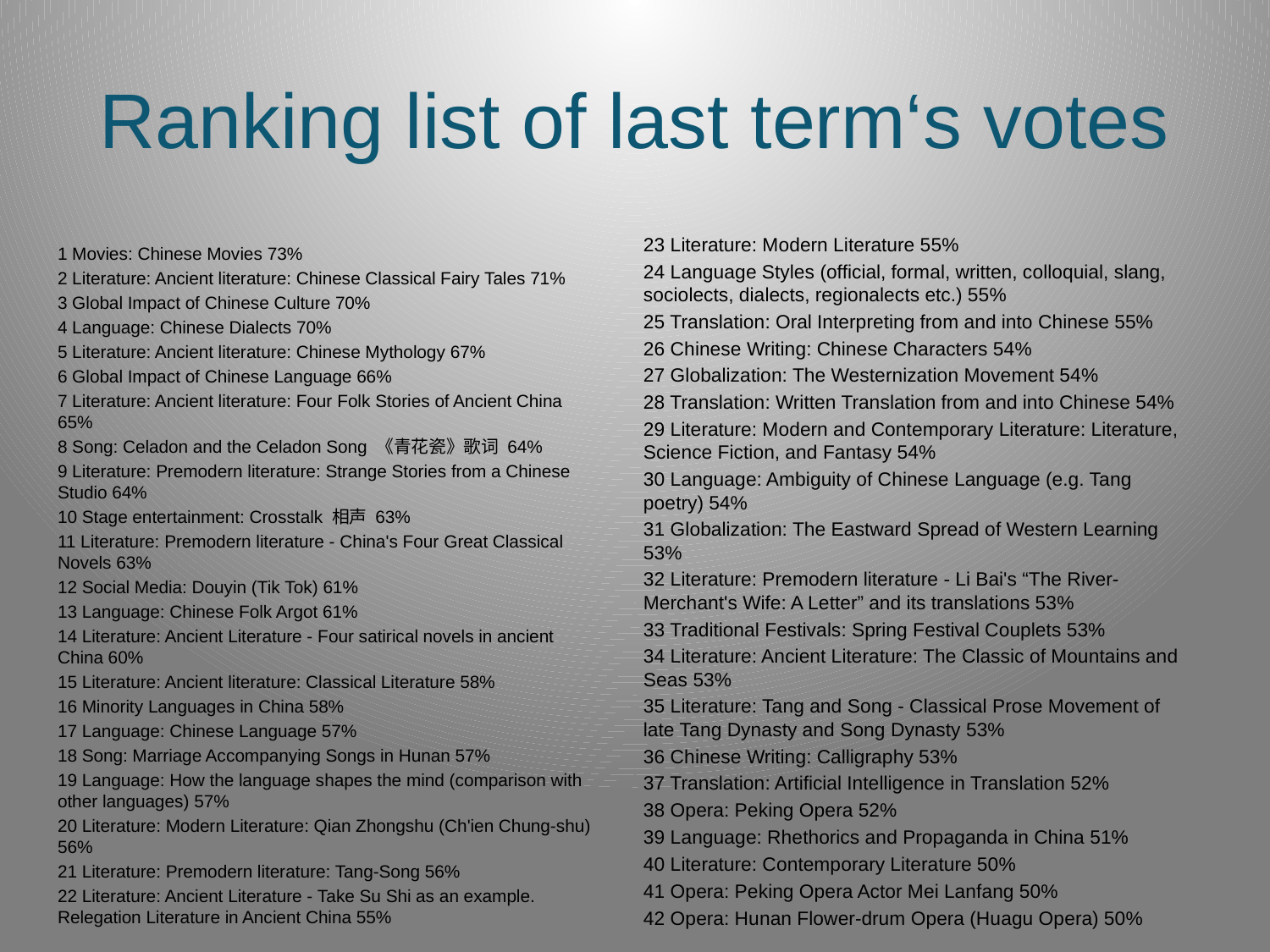

# Ranking list of last term‘s votes
23 Literature: Modern Literature 55%
24 Language Styles (official, formal, written, colloquial, slang, sociolects, dialects, regionalects etc.) 55%
25 Translation: Oral Interpreting from and into Chinese 55%
26 Chinese Writing: Chinese Characters 54%
27 Globalization: The Westernization Movement 54%
28 Translation: Written Translation from and into Chinese 54%
29 Literature: Modern and Contemporary Literature: Literature, Science Fiction, and Fantasy 54%
30 Language: Ambiguity of Chinese Language (e.g. Tang poetry) 54%
31 Globalization: The Eastward Spread of Western Learning 53%
32 Literature: Premodern literature - Li Bai's “The River-Merchant's Wife: A Letter” and its translations 53%
33 Traditional Festivals: Spring Festival Couplets 53%
34 Literature: Ancient Literature: The Classic of Mountains and Seas 53%
35 Literature: Tang and Song - Classical Prose Movement of late Tang Dynasty and Song Dynasty 53%
36 Chinese Writing: Calligraphy 53%
37 Translation: Artificial Intelligence in Translation 52%
38 Opera: Peking Opera 52%
39 Language: Rhethorics and Propaganda in China 51%
40 Literature: Contemporary Literature 50%
41 Opera: Peking Opera Actor Mei Lanfang 50%
42 Opera: Hunan Flower-drum Opera (Huagu Opera) 50%

1 Movies: Chinese Movies 73%
2 Literature: Ancient literature: Chinese Classical Fairy Tales 71%
3 Global Impact of Chinese Culture 70%
4 Language: Chinese Dialects 70%
5 Literature: Ancient literature: Chinese Mythology 67%
6 Global Impact of Chinese Language 66%
7 Literature: Ancient literature: Four Folk Stories of Ancient China 65%
8 Song: Celadon and the Celadon Song 《青花瓷》歌词 64%
9 Literature: Premodern literature: Strange Stories from a Chinese Studio 64%
10 Stage entertainment: Crosstalk 相声 63%
11 Literature: Premodern literature - China's Four Great Classical Novels 63%
12 Social Media: Douyin (Tik Tok) 61%
13 Language: Chinese Folk Argot 61%
14 Literature: Ancient Literature - Four satirical novels in ancient China 60%
15 Literature: Ancient literature: Classical Literature 58%
16 Minority Languages in China 58%
17 Language: Chinese Language 57%
18 Song: Marriage Accompanying Songs in Hunan 57%
19 Language: How the language shapes the mind (comparison with other languages) 57%
20 Literature: Modern Literature: Qian Zhongshu (Ch'ien Chung-shu) 56%
21 Literature: Premodern literature: Tang-Song 56%
22 Literature: Ancient Literature - Take Su Shi as an example. Relegation Literature in Ancient China 55%